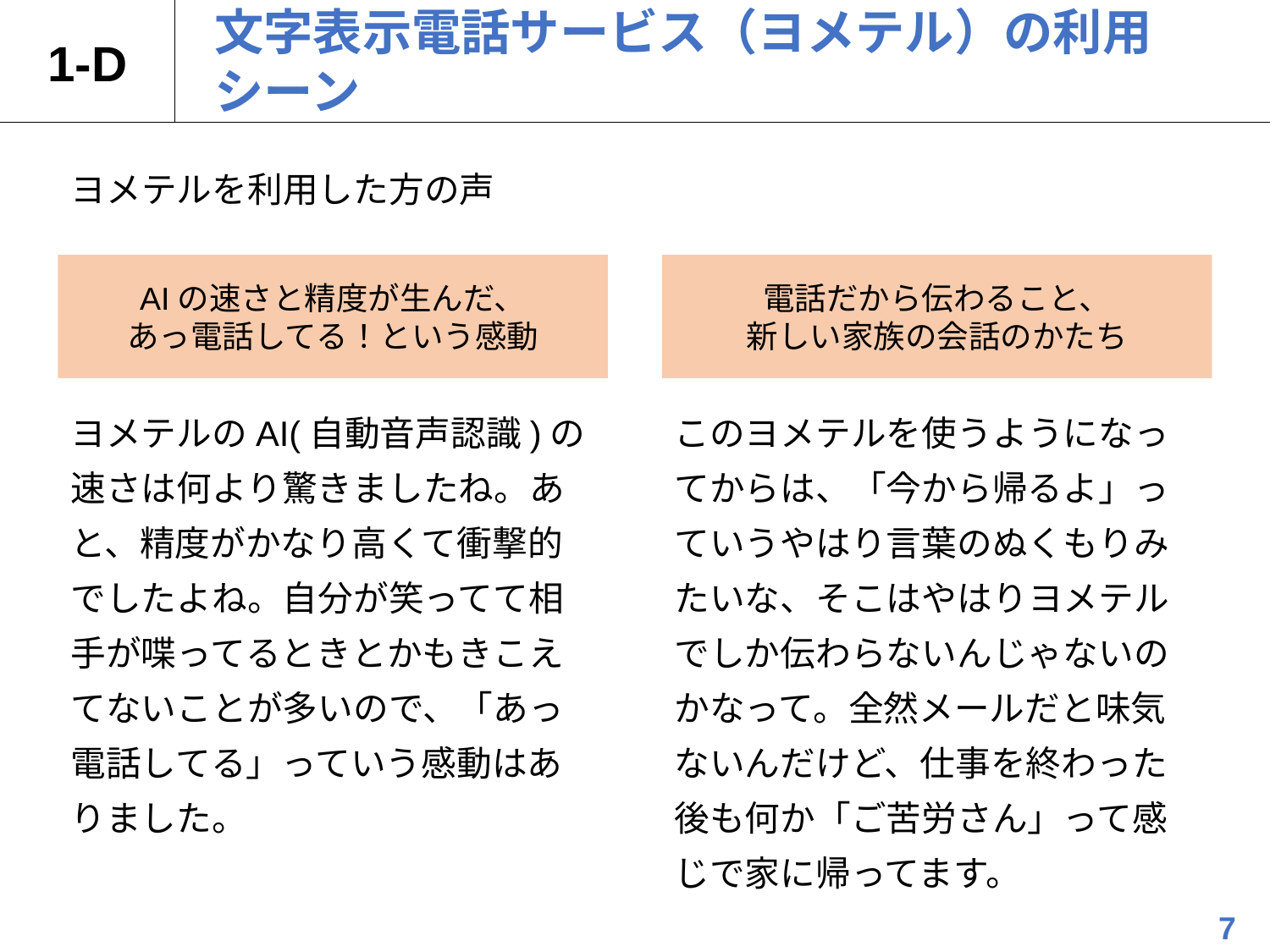

# 1-D
文字表示電話サービス（ヨメテル）の利用シーン
ヨメテルを利用した方の声
AIの速さと精度が生んだ、
あっ電話してる！という感動
電話だから伝わること、
新しい家族の会話のかたち
このヨメテルを使うようになってからは、「今から帰るよ」っていうやはり言葉のぬくもりみたいな、そこはやはりヨメテルでしか伝わらないんじゃないのかなって。全然メールだと味気ないんだけど、仕事を終わった後も何か「ご苦労さん」って感じで家に帰ってます。
ヨメテルのAI(自動音声認識)の速さは何より驚きましたね。あと、精度がかなり高くて衝撃的でしたよね。自分が笑ってて相手が喋ってるときとかもきこえてないことが多いので、「あっ電話してる」っていう感動はありました。
7